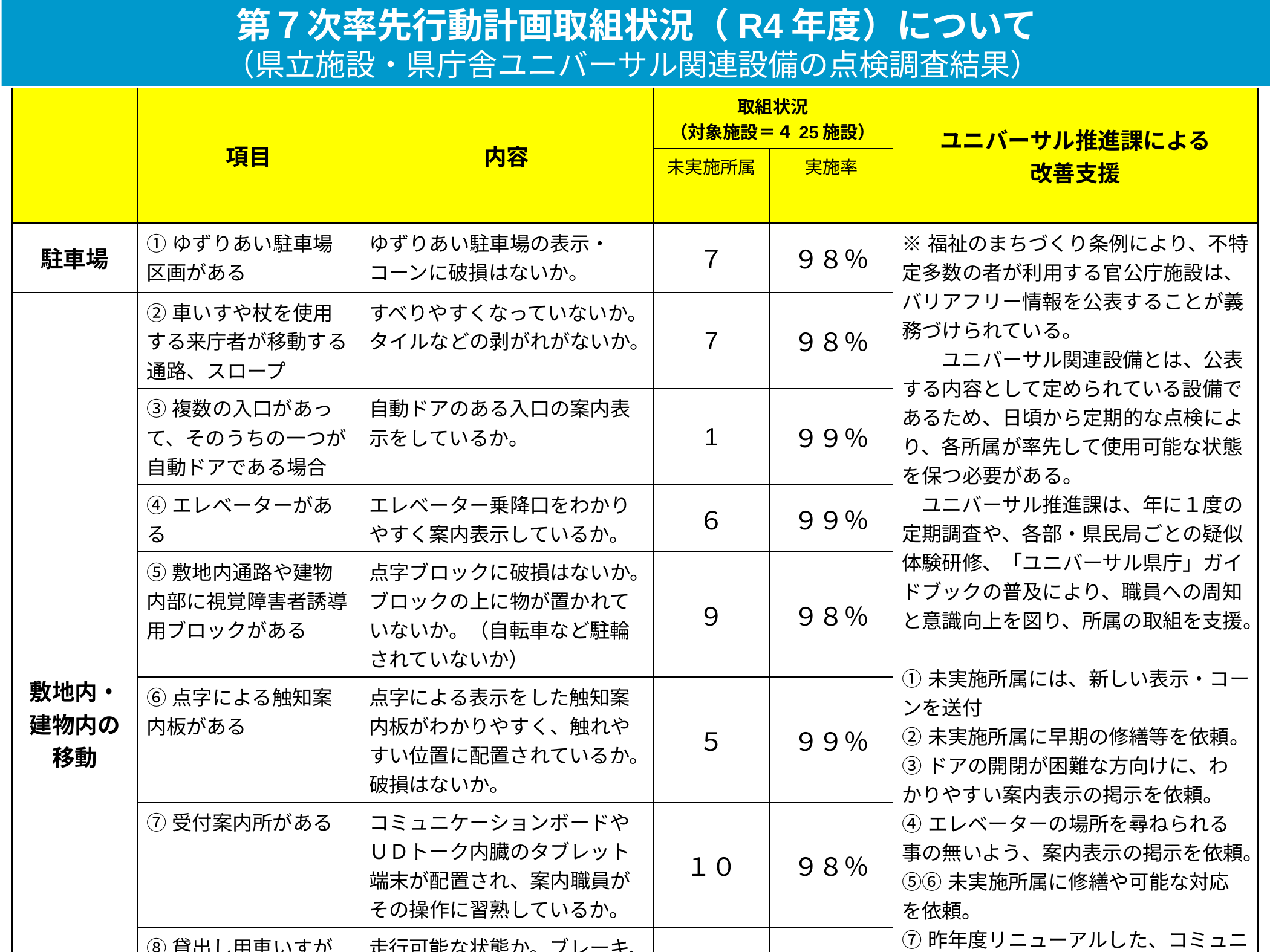

第７次率先行動計画取組状況（R4年度）について
　（県立施設・県庁舎ユニバーサル関連設備の点検調査結果）
|  | 項目 | 内容 | 取組状況 （対象施設＝４25施設） |  | ユニバーサル推進課による 改善支援 |
| --- | --- | --- | --- | --- | --- |
|  |  |  | 未実施所属 | 実施率 |  |
| 駐車場 | ①ゆずりあい駐車場区画がある | ゆずりあい駐車場の表示・コーンに破損はないか。 | ７ | ９８％ | ※福祉のまちづくり条例により、不特定多数の者が利用する官公庁施設は、バリアフリー情報を公表することが義務づけられている。 　　ユニバーサル関連設備とは、公表する内容として定められている設備であるため、日頃から定期的な点検により、各所属が率先して使用可能な状態を保つ必要がある。 　ユニバーサル推進課は、年に１度の定期調査や、各部・県民局ごとの疑似体験研修、「ユニバーサル県庁」ガイドブックの普及により、職員への周知と意識向上を図り、所属の取組を支援。 　 ①未実施所属には、新しい表示・コーンを送付 ②未実施所属に早期の修繕等を依頼。 ③ドアの開閉が困難な方向けに、わかりやすい案内表示の掲示を依頼。 ④エレベーターの場所を尋ねられる事の無いよう、案内表示の掲示を依頼。 ⑤⑥未実施所属に修繕や可能な対応を依頼。 ⑦昨年度リニューアルした、コミュニケーションボードの積極的な活用を周知。 ⑧⑨必要な方から、いつ貸出しを依頼されても対応できるよう、日頃からの点検を依頼。 破損等ある場合は早期の修繕を依頼。 |
| 敷地内・建物内の移動 | ②車いすや杖を使用する来庁者が移動する通路、スロープ | すべりやすくなっていないか。タイルなどの剥がれがないか。 | 7 | ９８％ |  |
|  | ③複数の入口があって、そのうちの一つが自動ドアである場合 | 自動ドアのある入口の案内表示をしているか。 | 1 | ９９％ |  |
|  | ④エレベーターがある | エレベーター乗降口をわかりやすく案内表示しているか。 | ６ | ９９％ |  |
|  | ⑤敷地内通路や建物内部に視覚障害者誘導用ブロックがある | 点字ブロックに破損はないか。ブロックの上に物が置かれていないか。（自転車など駐輪されていないか） | ９ | ９８％ |  |
|  | ⑥点字による触知案内板がある | 点字による表示をした触知案内板がわかりやすく、触れやすい位置に配置されているか。破損はないか。 | ５ | ９９％ |  |
|  | ⑦受付案内所がある | コミュニケーションボードやＵＤトーク内臓のタブレット端末が配置され、案内職員がその操作に習熟しているか。 | １０ | ９８％ |  |
|  | ⑧貸出し用車いすがある | 走行可能な状態か。ブレーキ、車輪の空気、ホイールのゆがみなどないか、定期的に点検を行っているか。 | ２ | ９９％ |  |
|  | ⑨貸出し用ベビーカーがある | 周知・案内できているか。持ち手や車輪に破損はないか。 | ２ | ９９％ |  |